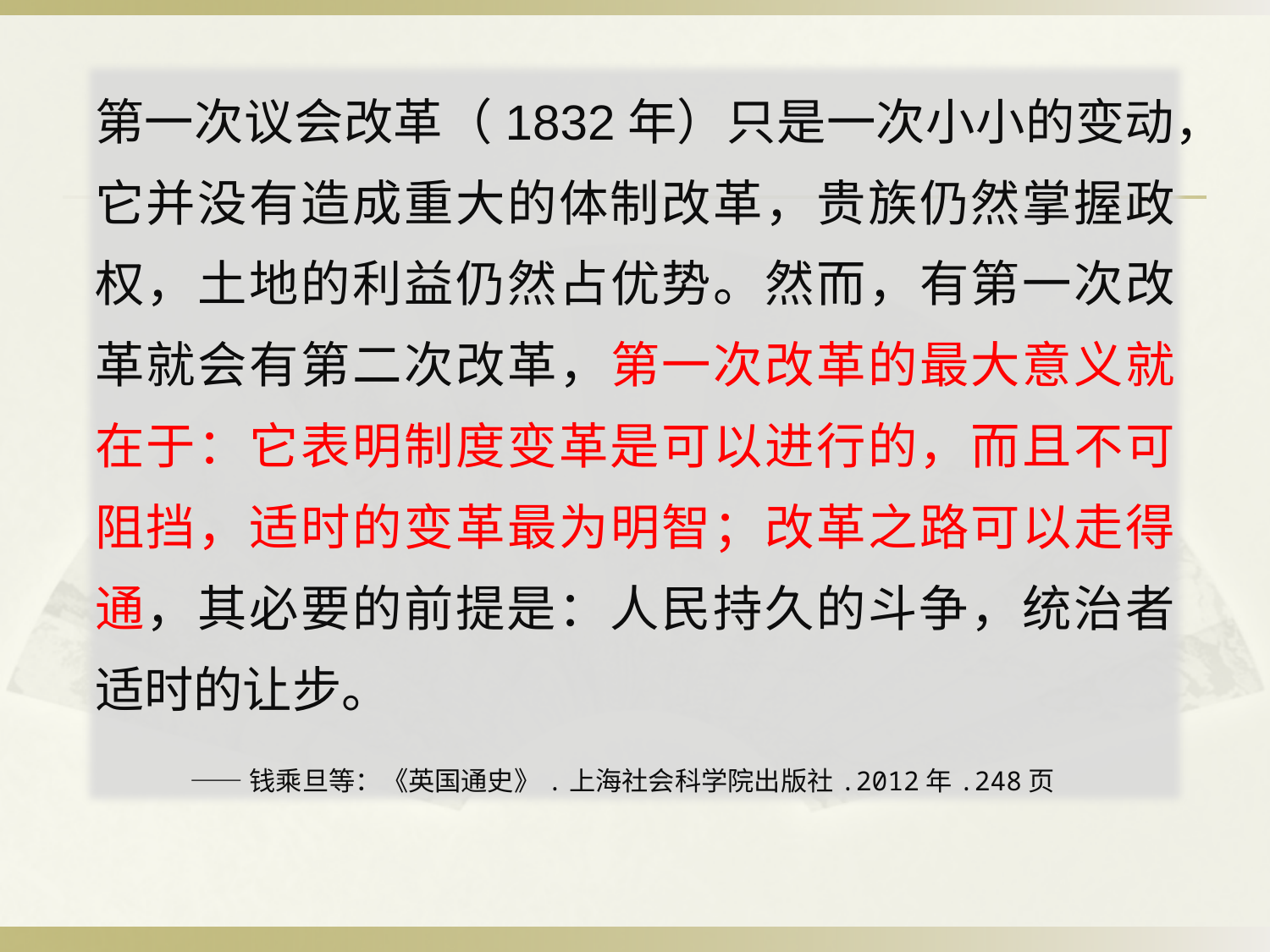

第一次议会改革（1832年）只是一次小小的变动，它并没有造成重大的体制改革，贵族仍然掌握政权，土地的利益仍然占优势。然而，有第一次改革就会有第二次改革，第一次改革的最大意义就在于：它表明制度变革是可以进行的，而且不可阻挡，适时的变革最为明智；改革之路可以走得通，其必要的前提是：人民持久的斗争，统治者适时的让步。
           ——钱乘旦等：《英国通史》.上海社会科学院出版社.2012年.248页